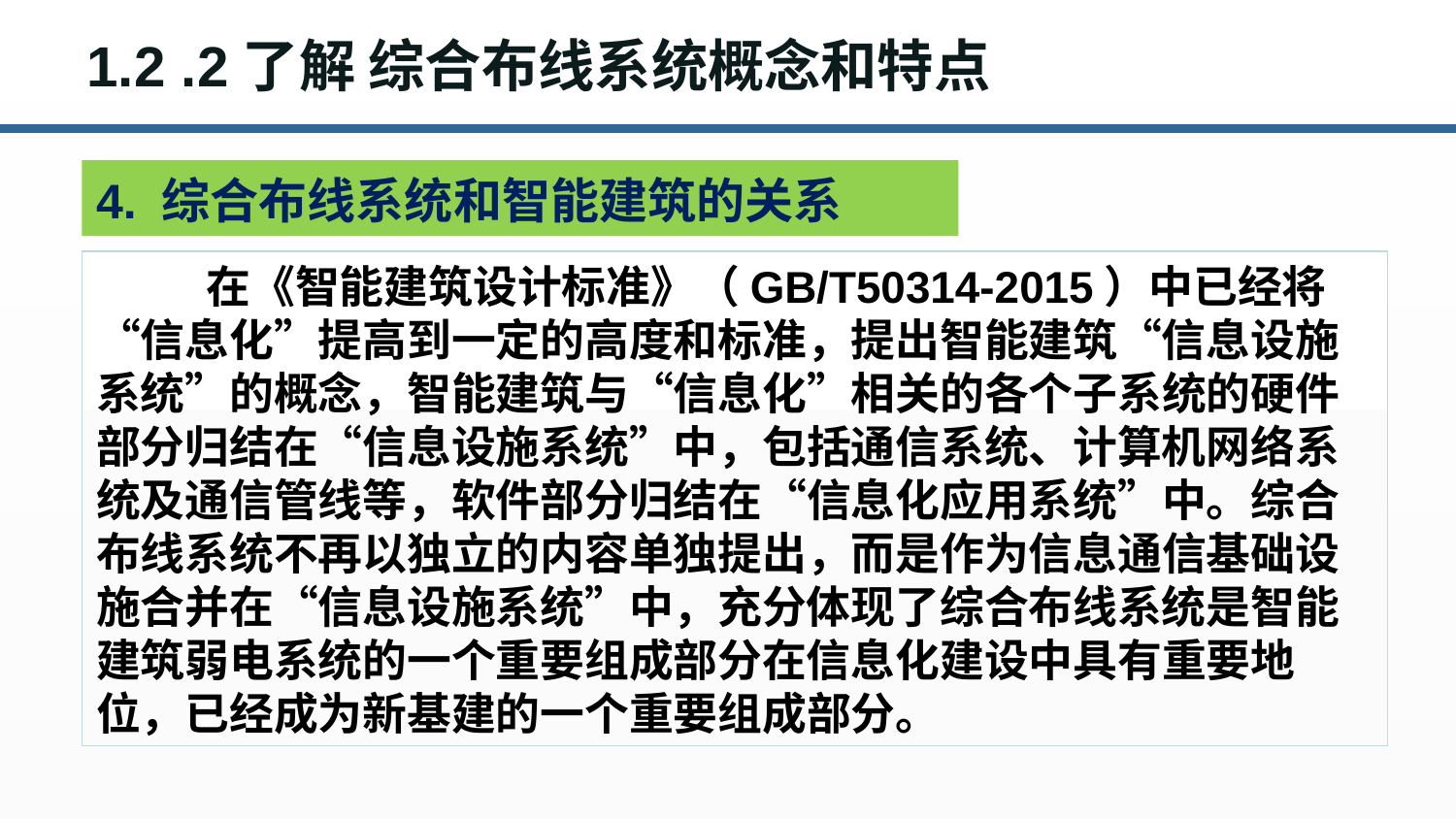

# 1.2 .2了解 综合布线系统概念和特点
4. 综合布线系统和智能建筑的关系
在《智能建筑设计标准》（GB/T50314-2015）中已经将“信息化”提高到一定的高度和标准，提出智能建筑“信息设施系统”的概念，智能建筑与“信息化”相关的各个子系统的硬件部分归结在“信息设施系统”中，包括通信系统、计算机网络系统及通信管线等，软件部分归结在“信息化应用系统”中。综合布线系统不再以独立的内容单独提出，而是作为信息通信基础设施合并在“信息设施系统”中，充分体现了综合布线系统是智能建筑弱电系统的一个重要组成部分在信息化建设中具有重要地位，已经成为新基建的一个重要组成部分。